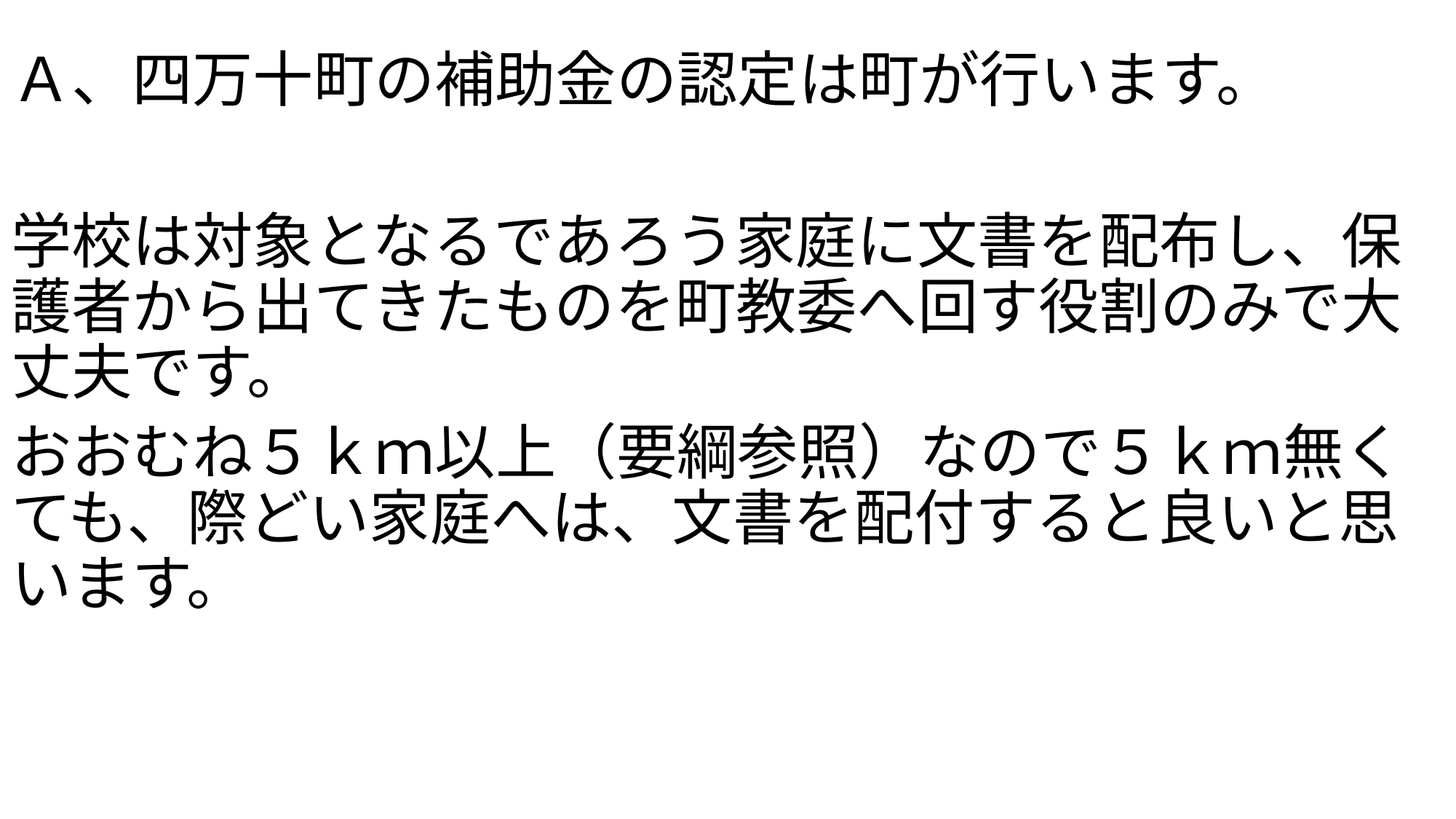

Ａ、四万十町の補助金の認定は町が行います。

学校は対象となるであろう家庭に文書を配布し、保護者から出てきたものを町教委へ回す役割のみで大丈夫です。
おおむね５ｋｍ以上（要綱参照）なので５ｋｍ無くても、際どい家庭へは、文書を配付すると良いと思います。